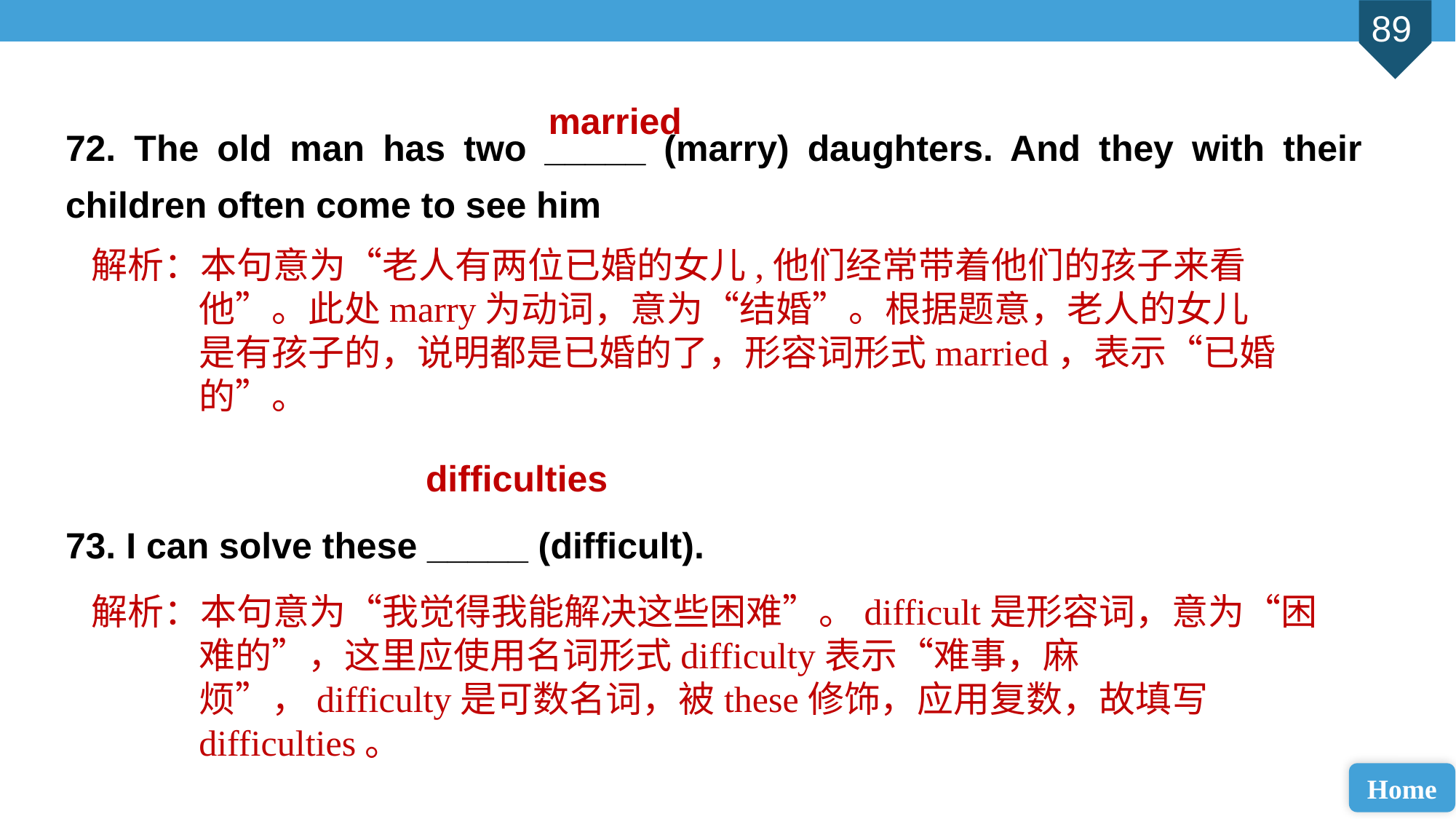

married

72. The old man has two _____ (marry) daughters. And they with their children often come to see him

73. I can solve these _____ (difficult).
解析：本句意为“老人有两位已婚的女儿,他们经常带着他们的孩子来看他”。此处marry为动词，意为“结婚”。根据题意，老人的女儿是有孩子的，说明都是已婚的了，形容词形式married，表示“已婚的”。
difficulties
解析：本句意为“我觉得我能解决这些困难”。difficult是形容词，意为“困难的”，这里应使用名词形式difficulty表示“难事，麻烦”，difficulty是可数名词，被these修饰，应用复数，故填写difficulties。